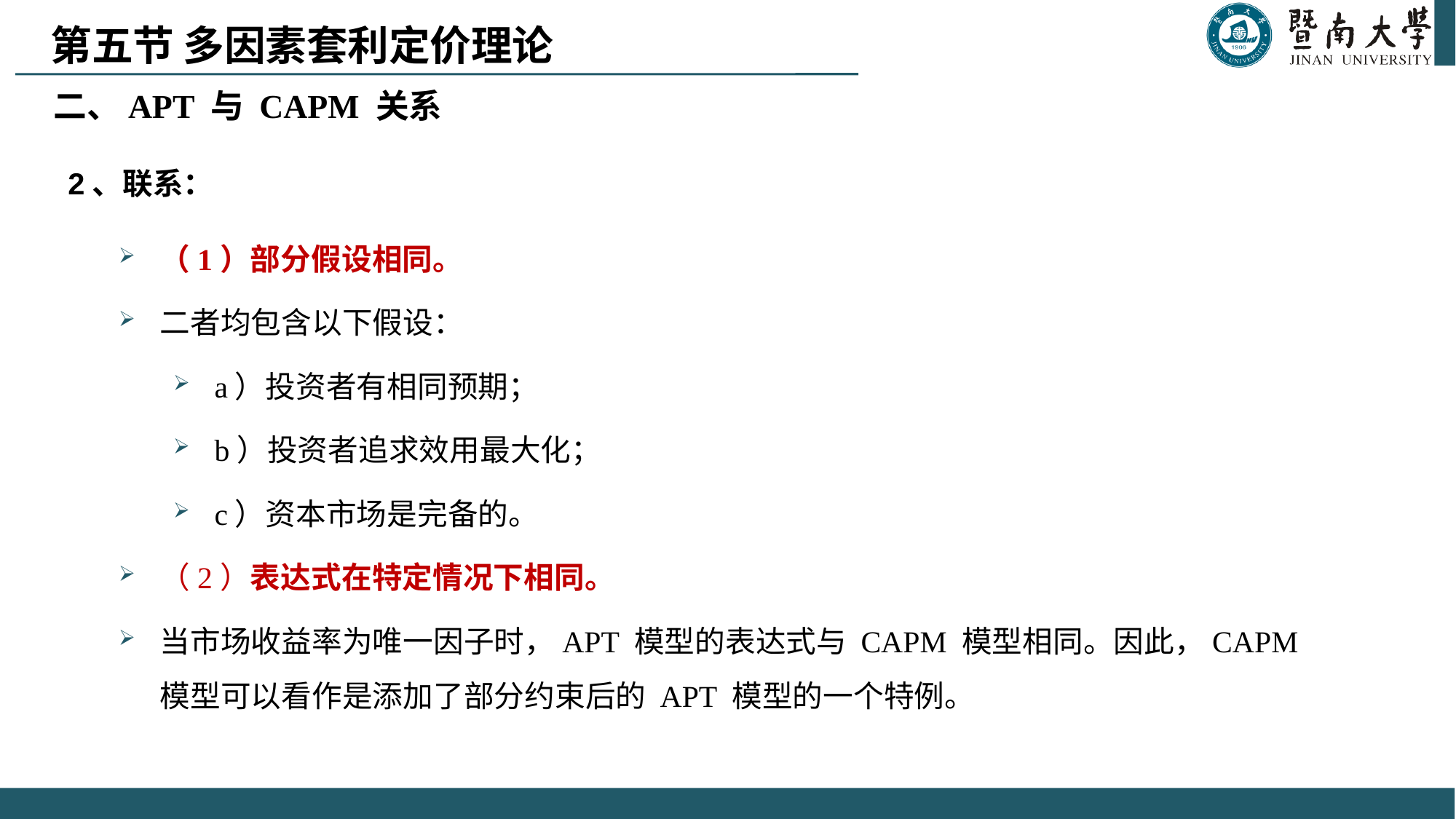

第五节 多因素套利定价理论

二、APT 与 CAPM 关系

2、联系：
（1）部分假设相同。
二者均包含以下假设：
a）投资者有相同预期；
b）投资者追求效用最大化；
c）资本市场是完备的。
（2）表达式在特定情况下相同。
当市场收益率为唯一因子时，APT 模型的表达式与 CAPM 模型相同。因此，CAPM 模型可以看作是添加了部分约束后的 APT 模型的一个特例。